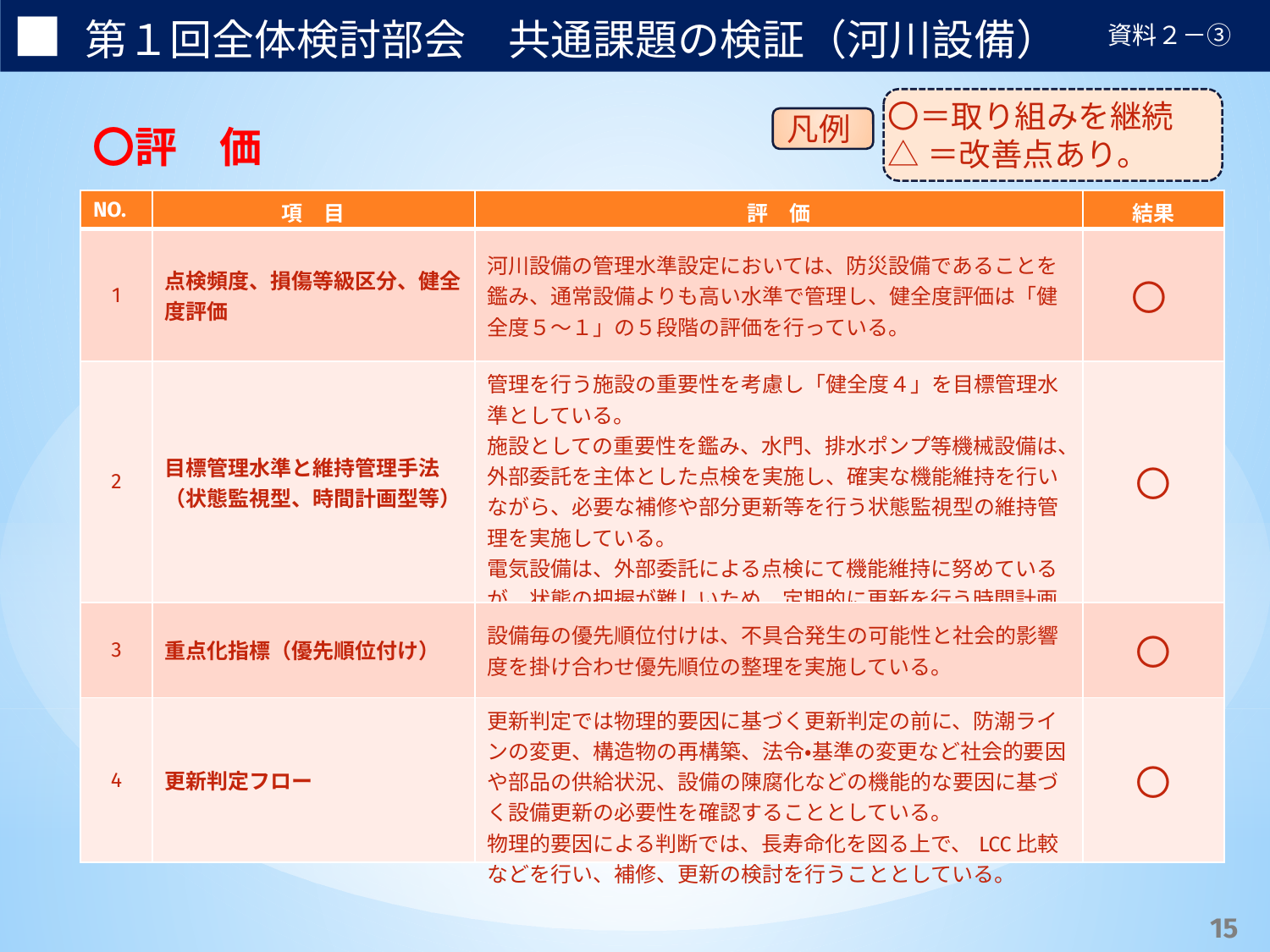

■ 第１回全体検討部会　共通課題の検証（河川設備）
資料２－③

〇＝取り組みを継続
△＝改善点あり。
凡例
〇評　価
| NO. | 項　目 | 評　価 | 結果 |
| --- | --- | --- | --- |
| 1 | 点検頻度、損傷等級区分、健全度評価 | 河川設備の管理水準設定においては、防災設備であることを鑑み、通常設備よりも高い水準で管理し、健全度評価は「健全度５～１」の５段階の評価を行っている。 | 〇 |
| 2 | 目標管理水準と維持管理手法 （状態監視型、時間計画型等） | 管理を行う施設の重要性を考慮し「健全度４」を目標管理水準としている。 施設としての重要性を鑑み、水門、排水ポンプ等機械設備は、外部委託を主体とした点検を実施し、確実な機能維持を行いながら、必要な補修や部分更新等を行う状態監視型の維持管理を実施している。 電気設備は、外部委託による点検にて機能維持に努めているが、状態の把握が難しいため、定期的に更新を行う時間計画型の維持管理を実施している。 | 〇 |
| 3 | 重点化指標（優先順位付け） | 設備毎の優先順位付けは、不具合発生の可能性と社会的影響度を掛け合わせ優先順位の整理を実施している。 | 〇 |
| 4 | 更新判定フロー | 更新判定では物理的要因に基づく更新判定の前に、防潮ラインの変更、構造物の再構築、法令・基準の変更など社会的要因や部品の供給状況、設備の陳腐化などの機能的な要因に基づく設備更新の必要性を確認することとしている。 物理的要因による判断では、長寿命化を図る上で、LCC比較などを行い、補修、更新の検討を行うこととしている。 | 〇 |

15